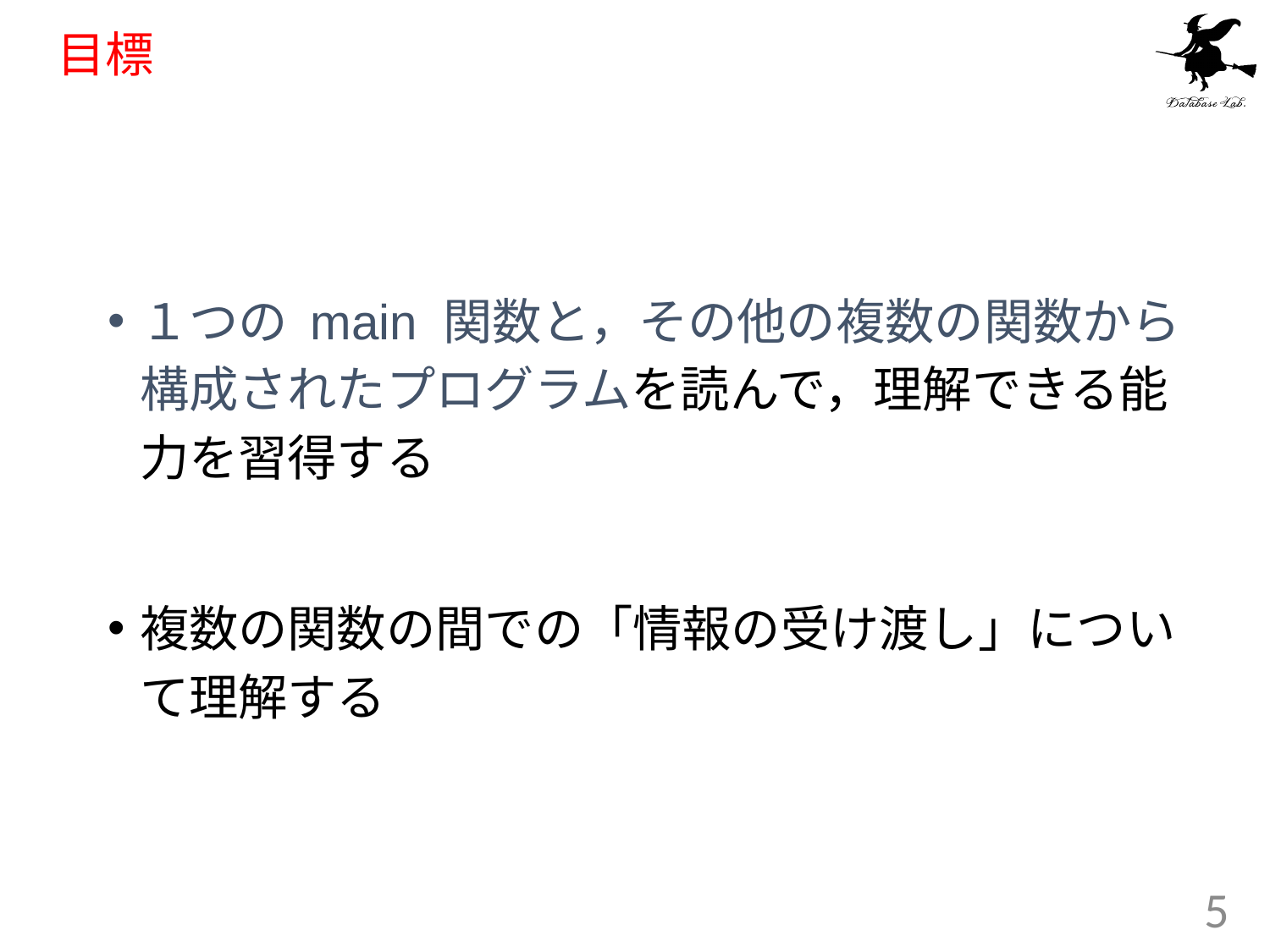

# 目標
１つの main 関数と，その他の複数の関数から構成されたプログラムを読んで，理解できる能力を習得する

複数の関数の間での「情報の受け渡し」について理解する

5